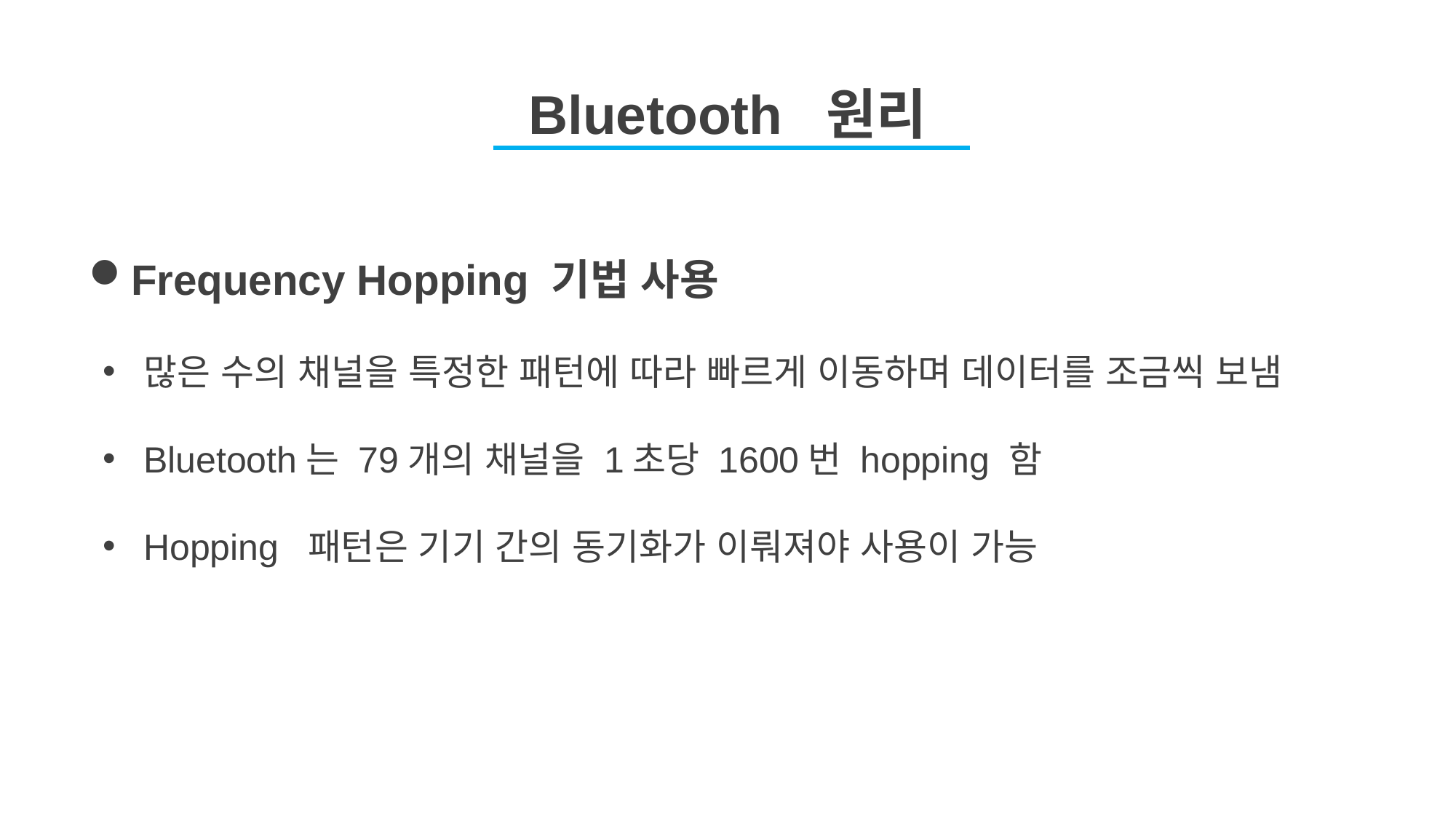

Bluetooth  원리
Frequency Hopping 기법 사용
많은 수의 채널을 특정한 패턴에 따라 빠르게 이동하며 데이터를 조금씩 보냄
Bluetooth는 79개의 채널을 1초당 1600번 hopping 함

Hopping  패턴은 기기 간의 동기화가 이뤄져야 사용이 가능